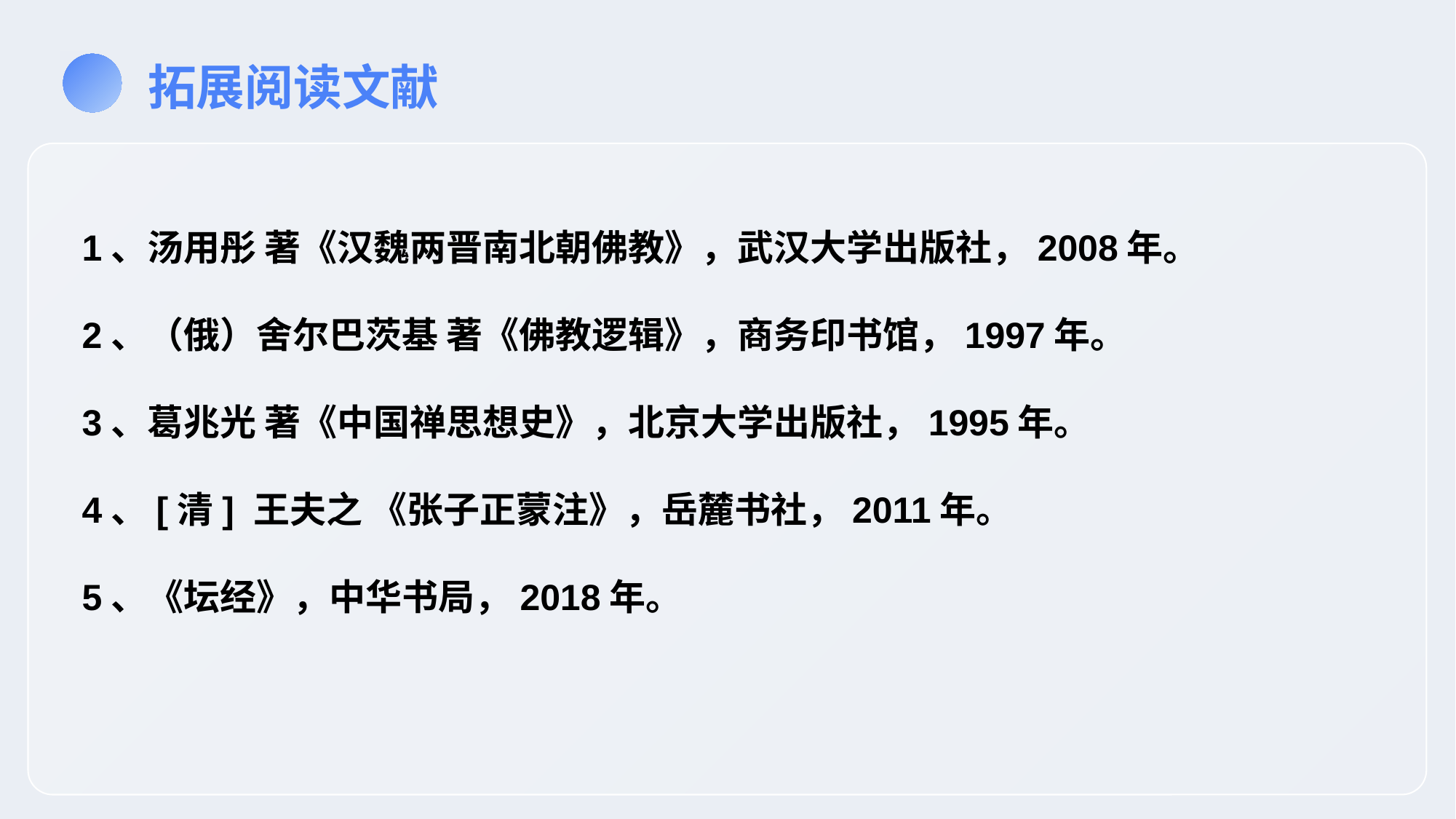

拓展阅读文献
1、汤用彤 著《汉魏两晋南北朝佛教》，武汉大学出版社，2008年。

2、（俄）舍尔巴茨基 著《佛教逻辑》，商务印书馆，1997年。

3、葛兆光 著《中国禅思想史》，北京大学出版社，1995年。

4、[清] 王夫之 《张子正蒙注》，岳麓书社，2011年。

5、《坛经》，中华书局，2018年。